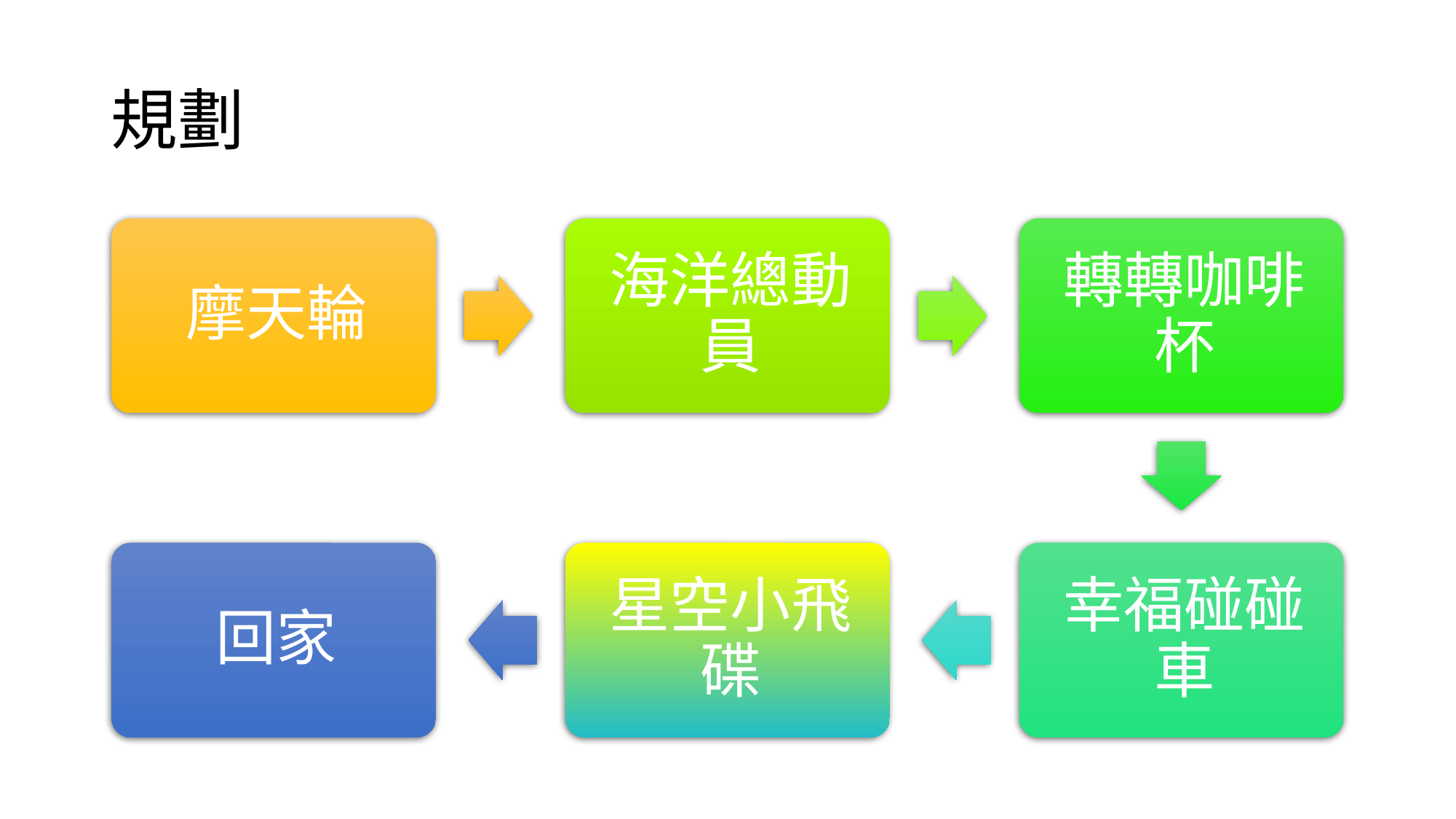

# 規劃
摩天輪

海洋總動員

轉轉咖啡杯

幸福碰碰車

星空小飛碟

回家